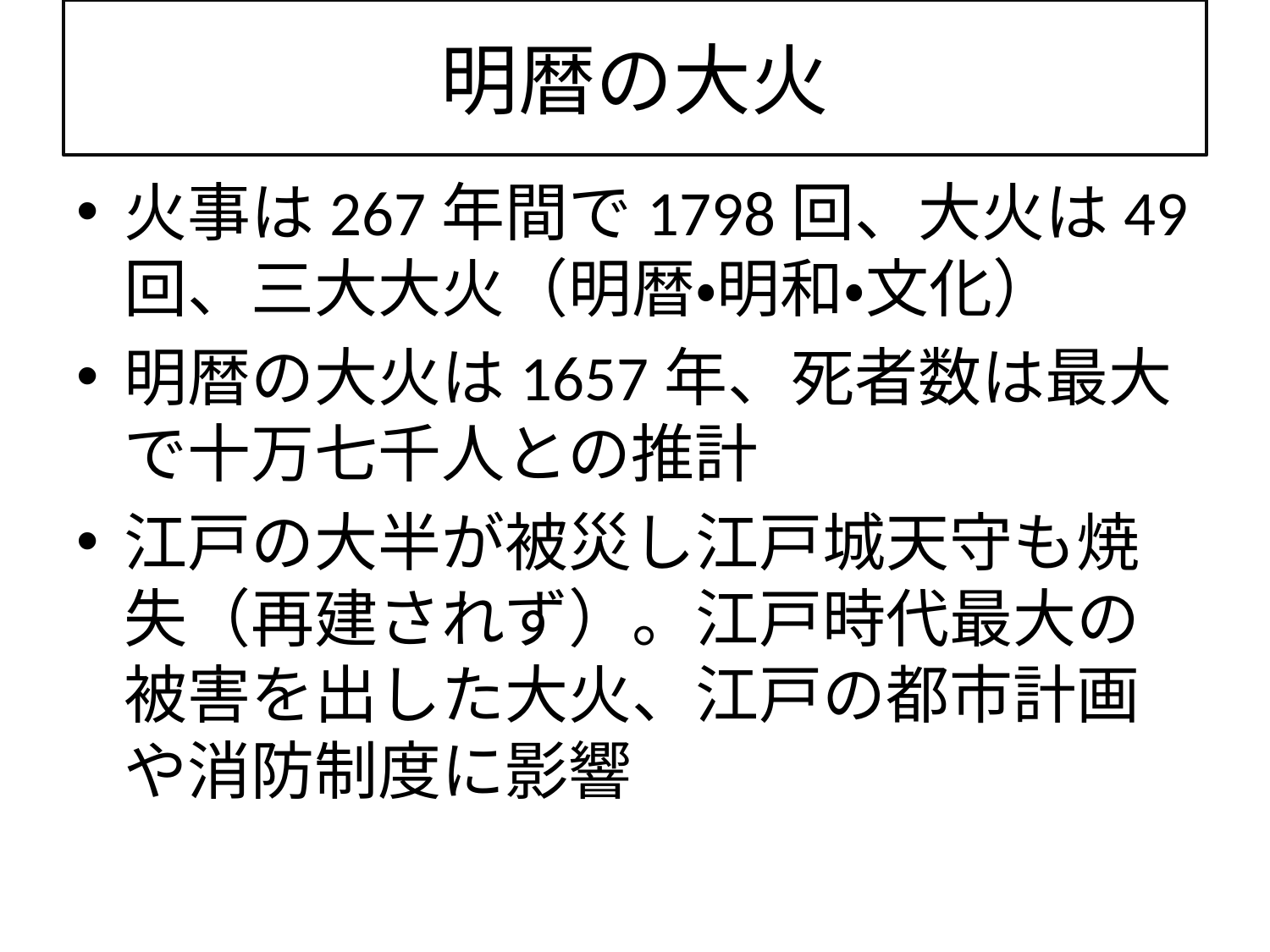

# 明暦の大火
火事は267年間で1798回、大火は49回、三大大火（明暦・明和・文化）
明暦の大火は1657年、死者数は最大で十万七千人との推計
江戸の大半が被災し江戸城天守も焼失（再建されず）。江戸時代最大の被害を出した大火、江戸の都市計画や消防制度に影響